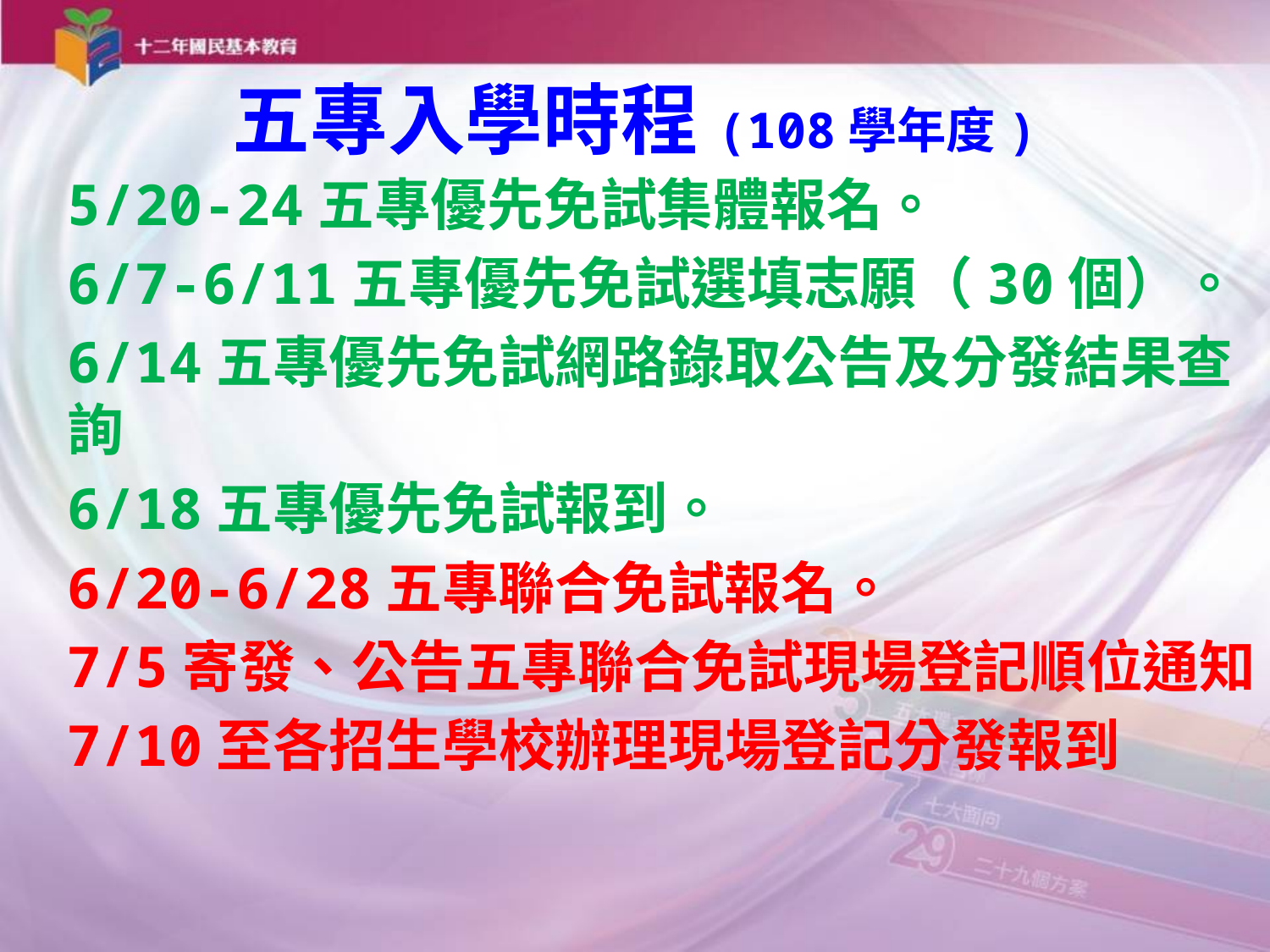

# 五專入學時程(108學年度)
5/20-24五專優先免試集體報名。
6/7-6/11五專優先免試選填志願（30個）。
6/14五專優先免試網路錄取公告及分發結果查詢
6/18五專優先免試報到。
6/20-6/28五專聯合免試報名。
7/5寄發、公告五專聯合免試現場登記順位通知。
7/10至各招生學校辦理現場登記分發報到